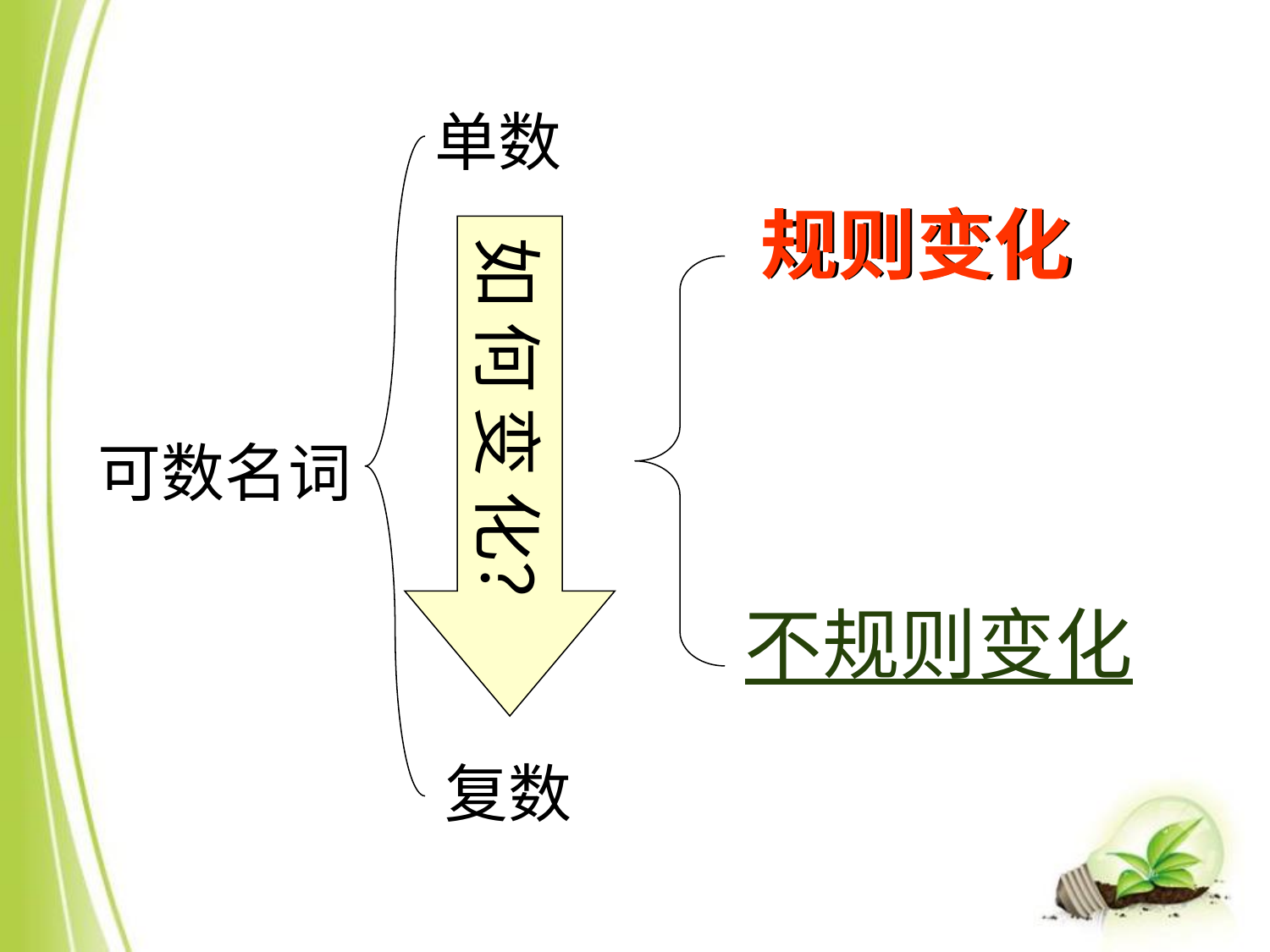

单数

规则变化

不规则变化
规则变化
如　何　变　化？
可数名词
复数